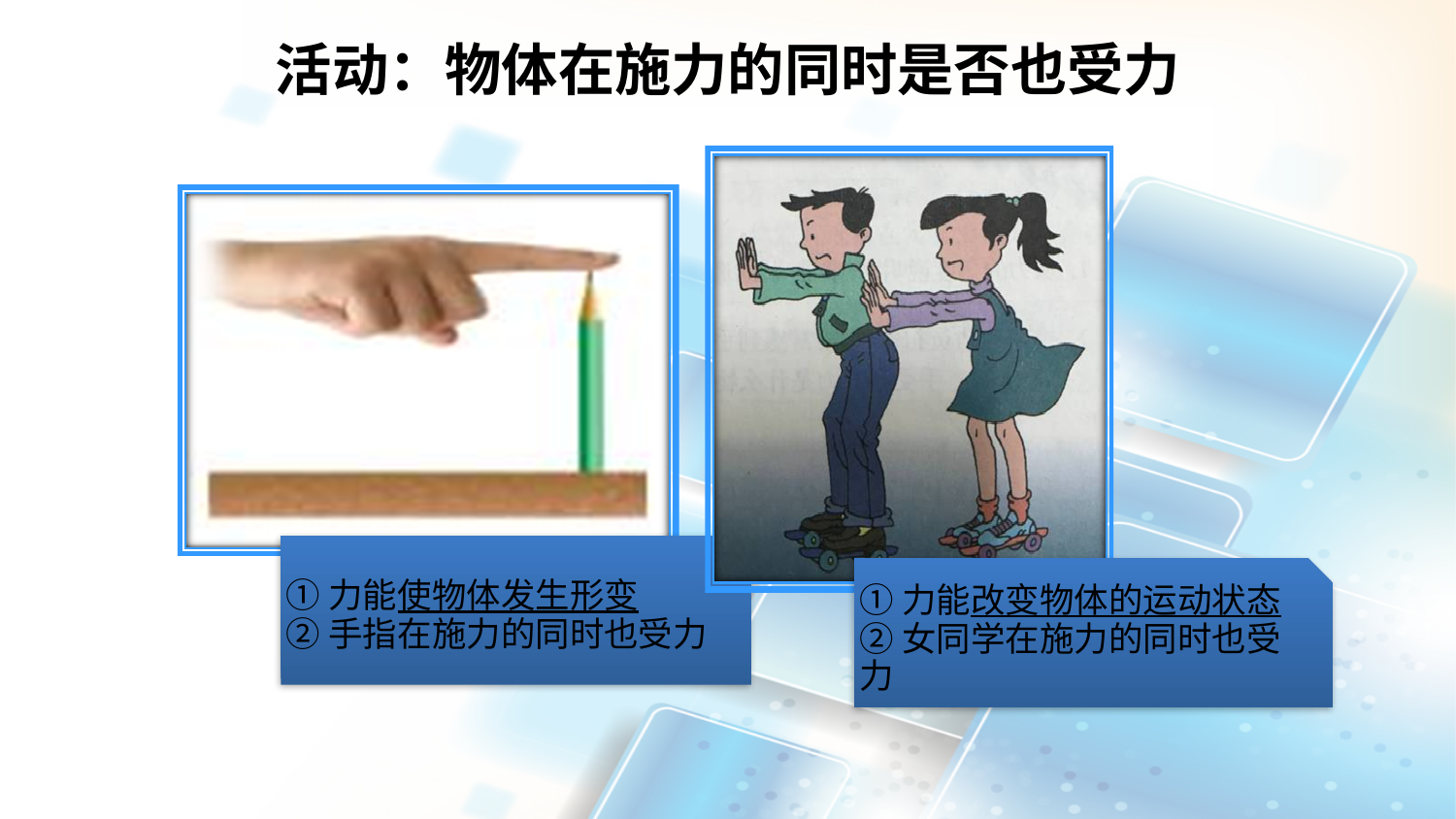

活动：物体在施力的同时是否也受力
①力能使物体发生形变
②手指在施力的同时也受力
①力能改变物体的运动状态
②女同学在施力的同时也受力